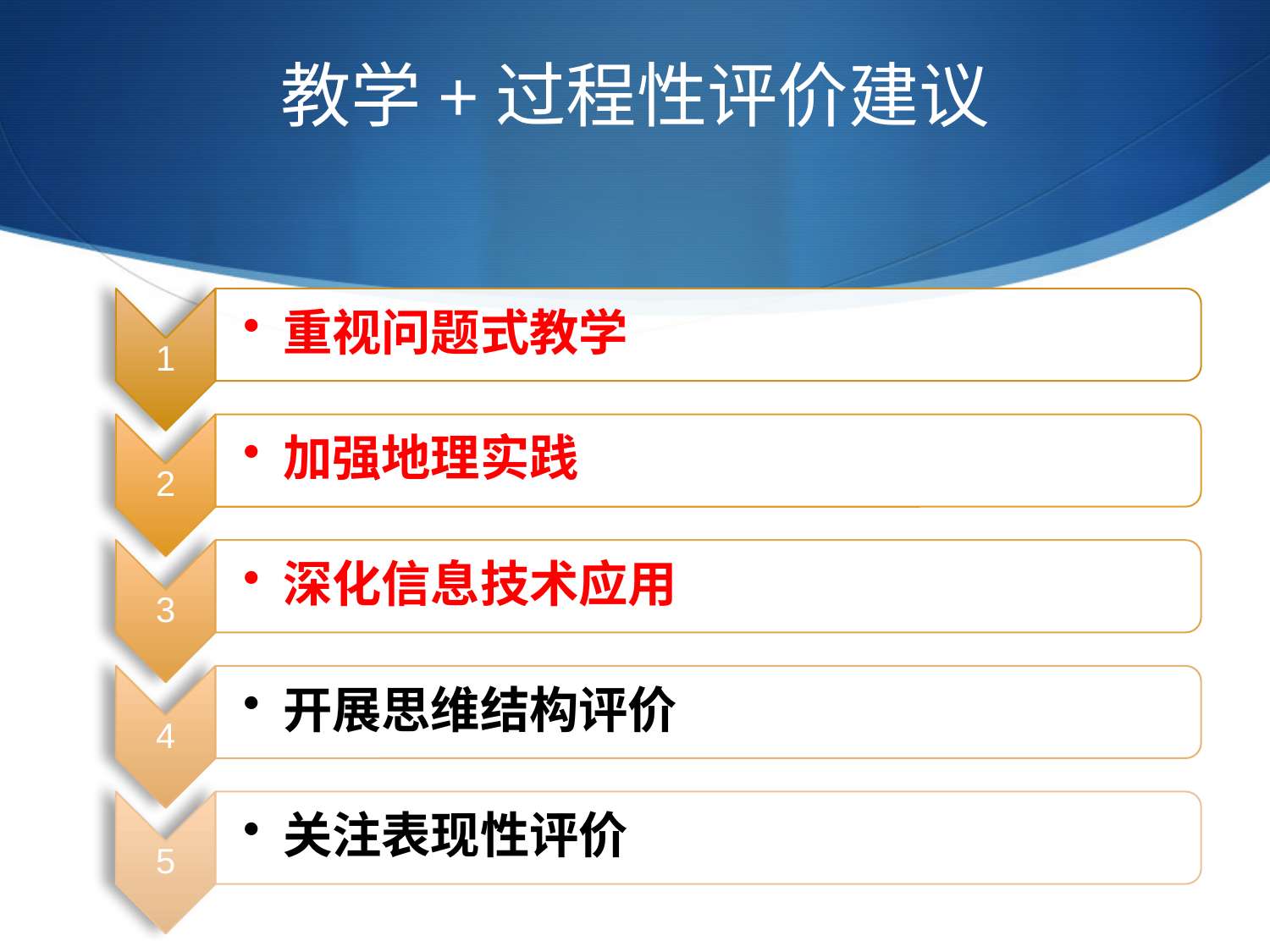

# 教学+过程性评价建议
1
重视问题式教学
2
加强地理实践
3
深化信息技术应用
4
开展思维结构评价
5
关注表现性评价